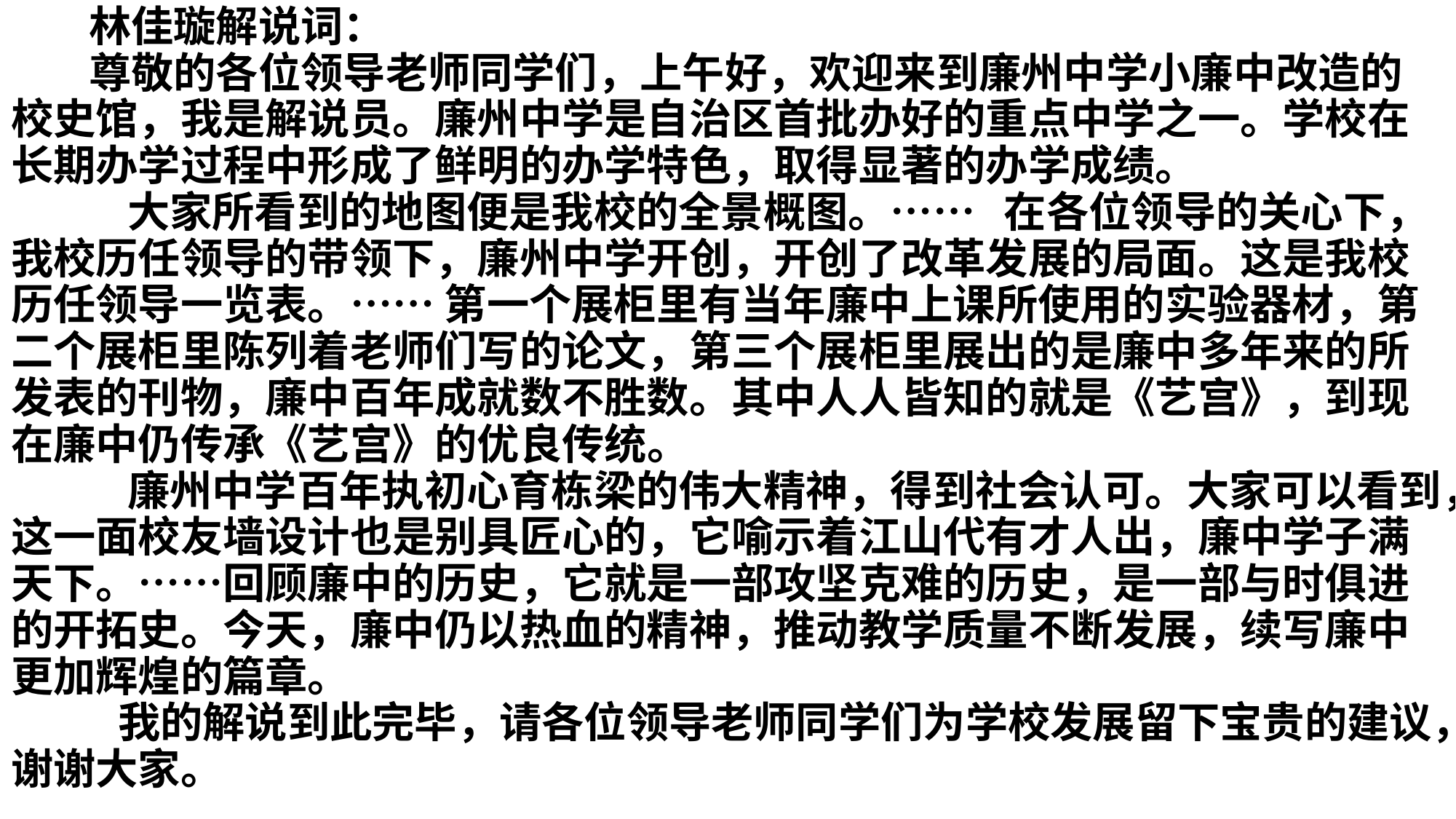

林佳璇解说词：
   尊敬的各位领导老师同学们，上午好，欢迎来到廉州中学小廉中改造的校史馆，我是解说员。廉州中学是自治区首批办好的重点中学之一。学校在长期办学过程中形成了鲜明的办学特色，取得显著的办学成绩。       大家所看到的地图便是我校的全景概图。……   在各位领导的关心下，我校历任领导的带领下，廉州中学开创，开创了改革发展的局面。这是我校历任领导一览表。…… 第一个展柜里有当年廉中上课所使用的实验器材，第二个展柜里陈列着老师们写的论文，第三个展柜里展出的是廉中多年来的所发表的刊物，廉中百年成就数不胜数。其中人人皆知的就是《艺宫》，到现在廉中仍传承《艺宫》的优良传统。       廉州中学百年执初心育栋梁的伟大精神，得到社会认可。大家可以看到，这一面校友墙设计也是别具匠心的，它喻示着江山代有才人出，廉中学子满天下。……回顾廉中的历史，它就是一部攻坚克难的历史，是一部与时俱进的开拓史。今天，廉中仍以热血的精神，推动教学质量不断发展，续写廉中更加辉煌的篇章。      我的解说到此完毕，请各位领导老师同学们为学校发展留下宝贵的建议，谢谢大家。
#